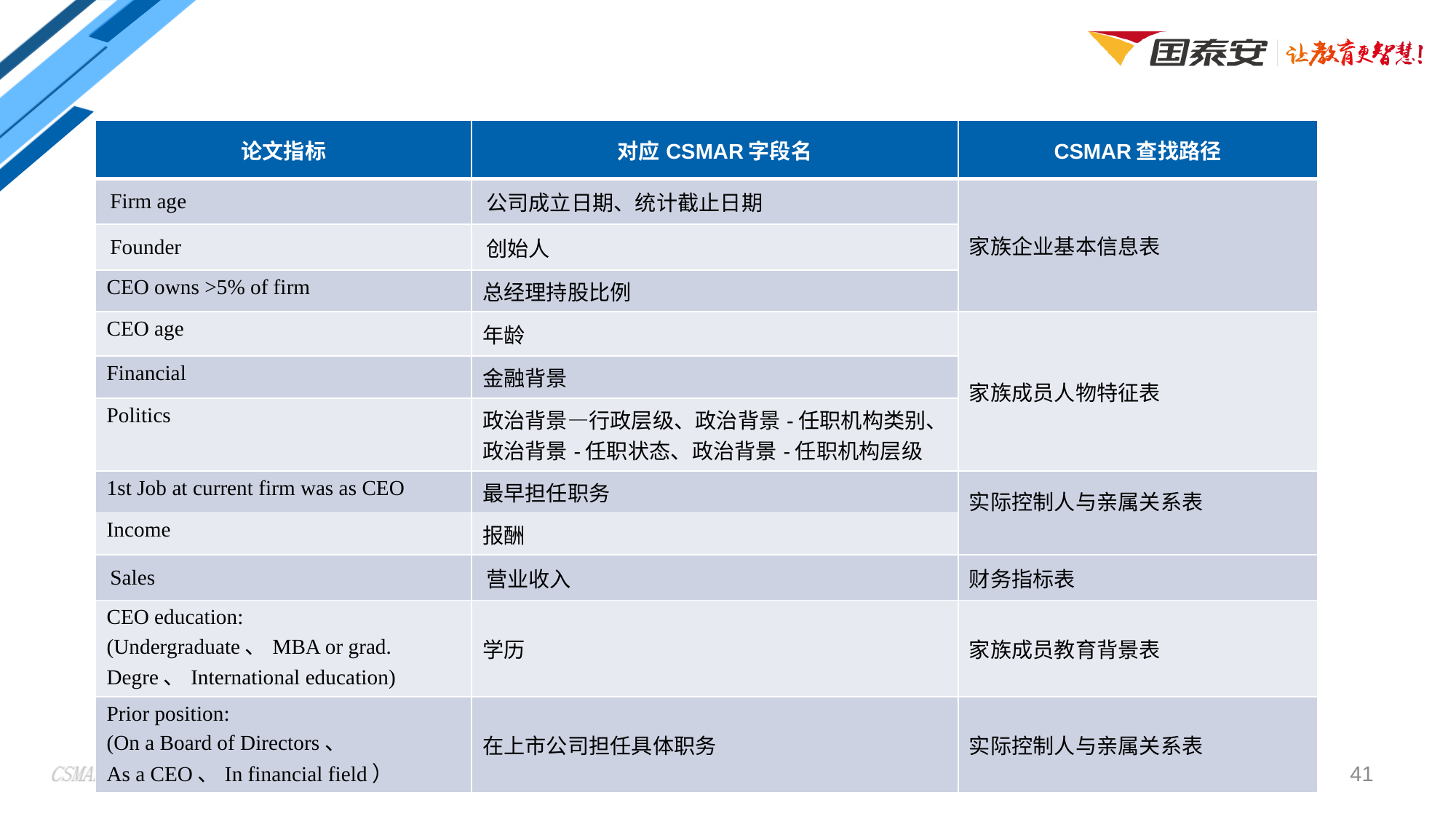

| 论文指标 | 对应CSMAR字段名 | CSMAR查找路径 |
| --- | --- | --- |
| Firm age | 公司成立日期、统计截止日期 | 家族企业基本信息表 |
| Founder | 创始人 |  |
| CEO owns >5% of firm | 总经理持股比例 |  |
| CEO age | 年龄 | 家族成员人物特征表 |
| Financial | 金融背景 |  |
| Politics | 政治背景—行政层级、政治背景-任职机构类别、政治背景-任职状态、政治背景-任职机构层级 |  |
| 1st Job at current firm was as CEO | 最早担任职务 | 实际控制人与亲属关系表 |
| Income | 报酬 |  |
| Sales | 营业收入 | 财务指标表 |
| CEO education: (Undergraduate、MBA or grad. Degre、International education) | 学历 | 家族成员教育背景表 |
| Prior position: (On a Board of Directors、 As a CEO、In financial field） | 在上市公司担任具体职务 | 实际控制人与亲属关系表 |
41